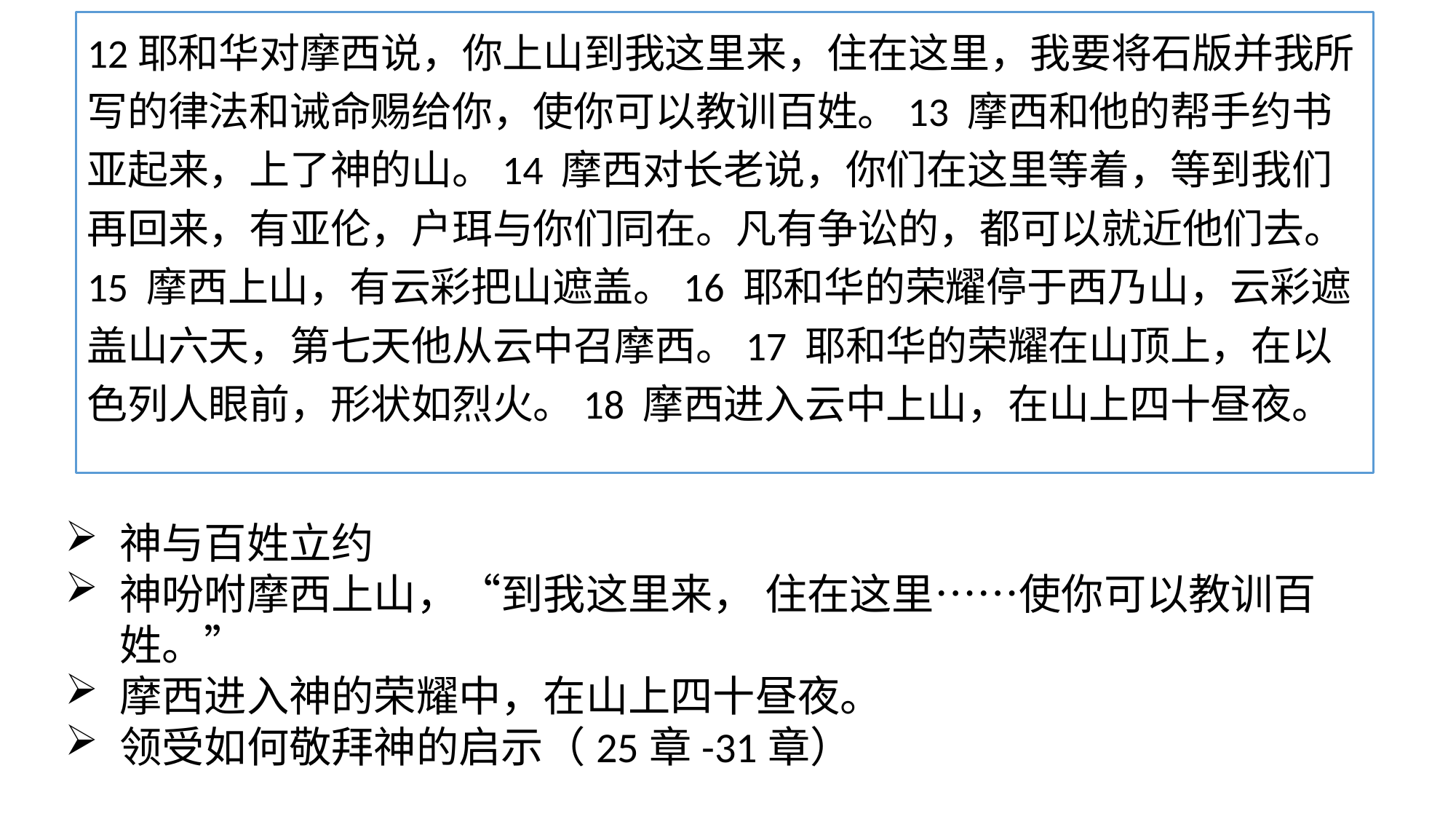

12耶和华对摩西说，你上山到我这里来，住在这里，我要将石版并我所写的律法和诫命赐给你，使你可以教训百姓。13 摩西和他的帮手约书亚起来，上了神的山。14 摩西对长老说，你们在这里等着，等到我们再回来，有亚伦，户珥与你们同在。凡有争讼的，都可以就近他们去。15 摩西上山，有云彩把山遮盖。16 耶和华的荣耀停于西乃山，云彩遮盖山六天，第七天他从云中召摩西。17 耶和华的荣耀在山顶上，在以色列人眼前，形状如烈火。18 摩西进入云中上山，在山上四十昼夜。
神与百姓立约
神吩咐摩西上山，“到我这里来， 住在这里……使你可以教训百姓。”
摩西进入神的荣耀中，在山上四十昼夜。
领受如何敬拜神的启示（25章-31章）